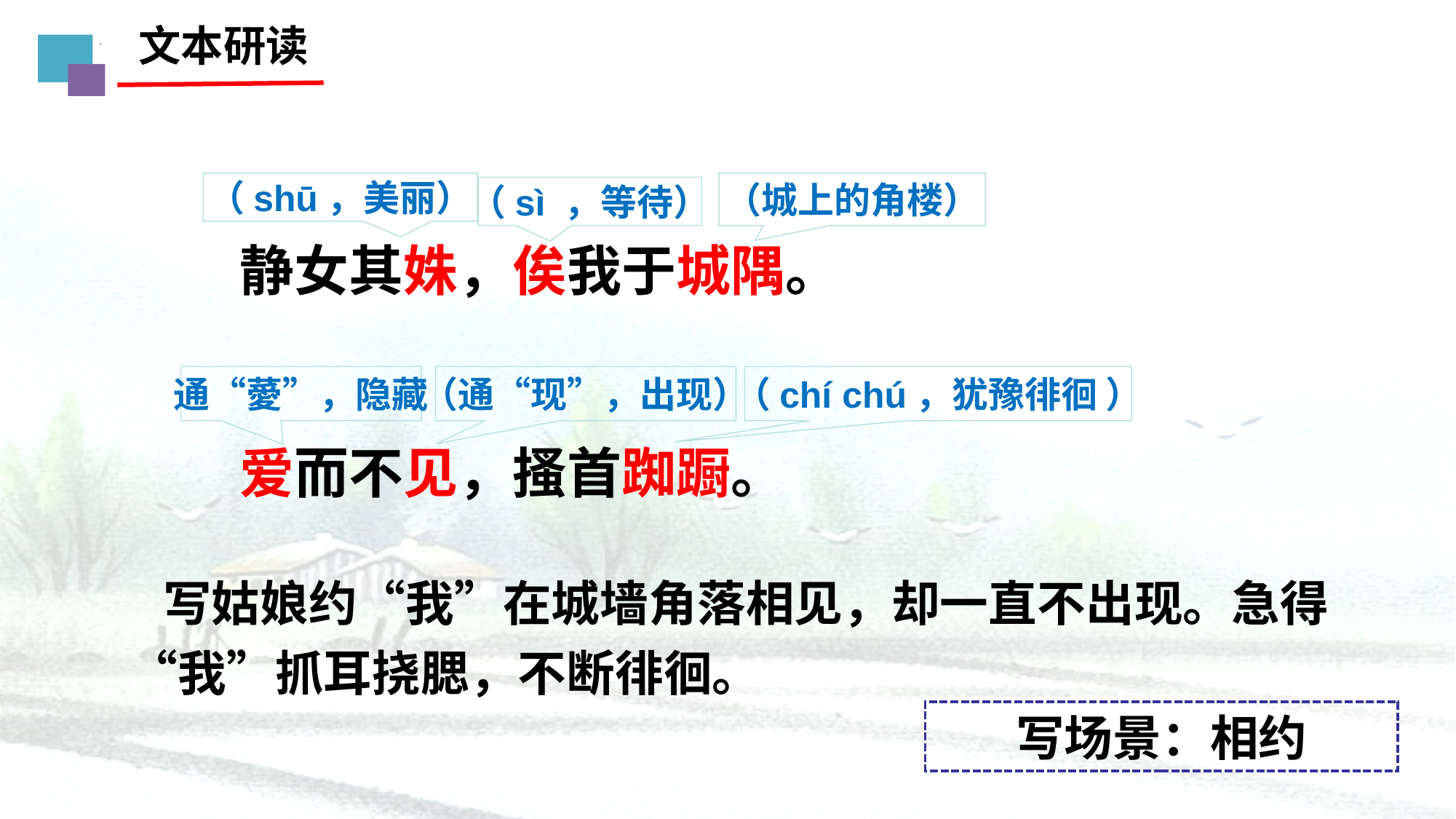

文本研读

静女其姝，俟我于城隅。

爱而不见，搔首踟蹰。

（城上的角楼）
（shū，美丽）
（sì ，等待）
通“薆”，隐藏
（通“现”，出现）
（chí chú，犹豫徘徊 ）
  写姑娘约“我”在城墙角落相见，却一直不出现。急得“我”抓耳挠腮，不断徘徊。
写场景：相约